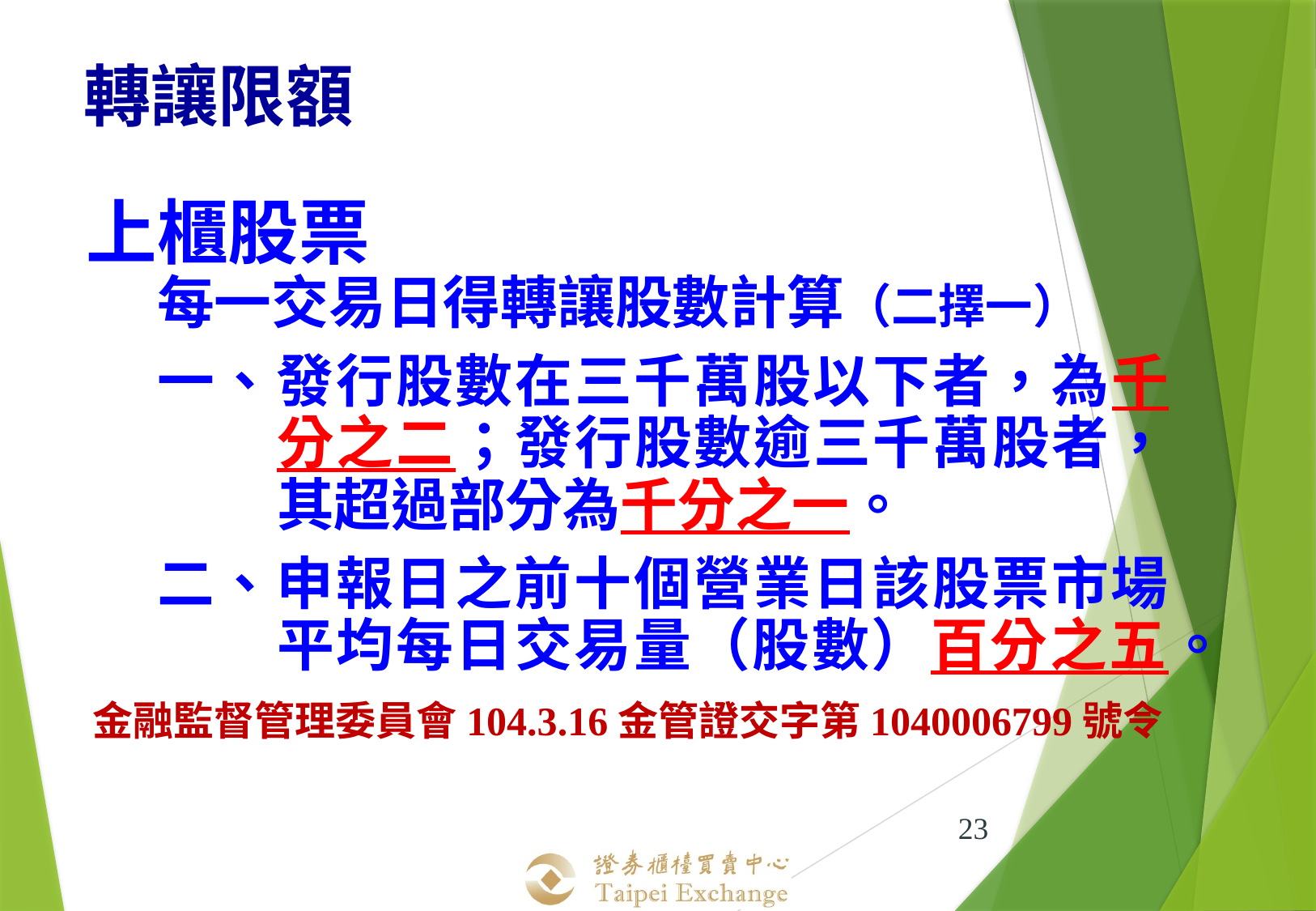

轉讓限額
上櫃股票
每一交易日得轉讓股數計算（二擇一）
一、發行股數在三千萬股以下者，為千分之二；發行股數逾三千萬股者，其超過部分為千分之一。
二、申報日之前十個營業日該股票市場平均每日交易量（股數）百分之五。
金融監督管理委員會104.3.16金管證交字第1040006799號令

23